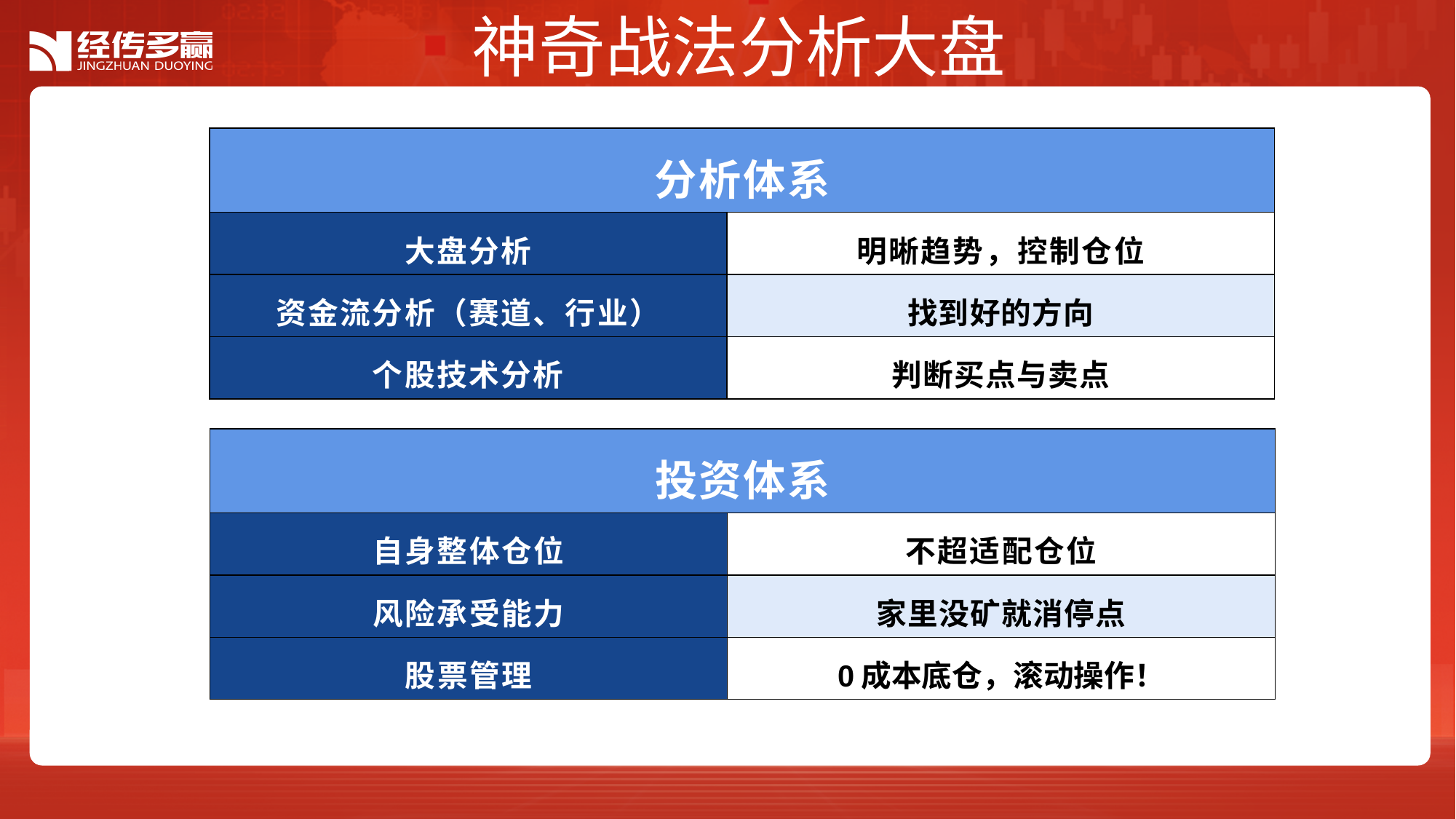

神奇战法分析大盘
| 分析体系 |  |
| --- | --- |
| 大盘分析 | 明晰趋势，控制仓位 |
| 资金流分析（赛道、行业） | 找到好的方向 |
| 个股技术分析 | 判断买点与卖点 |
| 投资体系 |  |
| --- | --- |
| 自身整体仓位 | 不超适配仓位 |
| 风险承受能力 | 家里没矿就消停点 |
| 股票管理 | 0成本底仓，滚动操作！ |